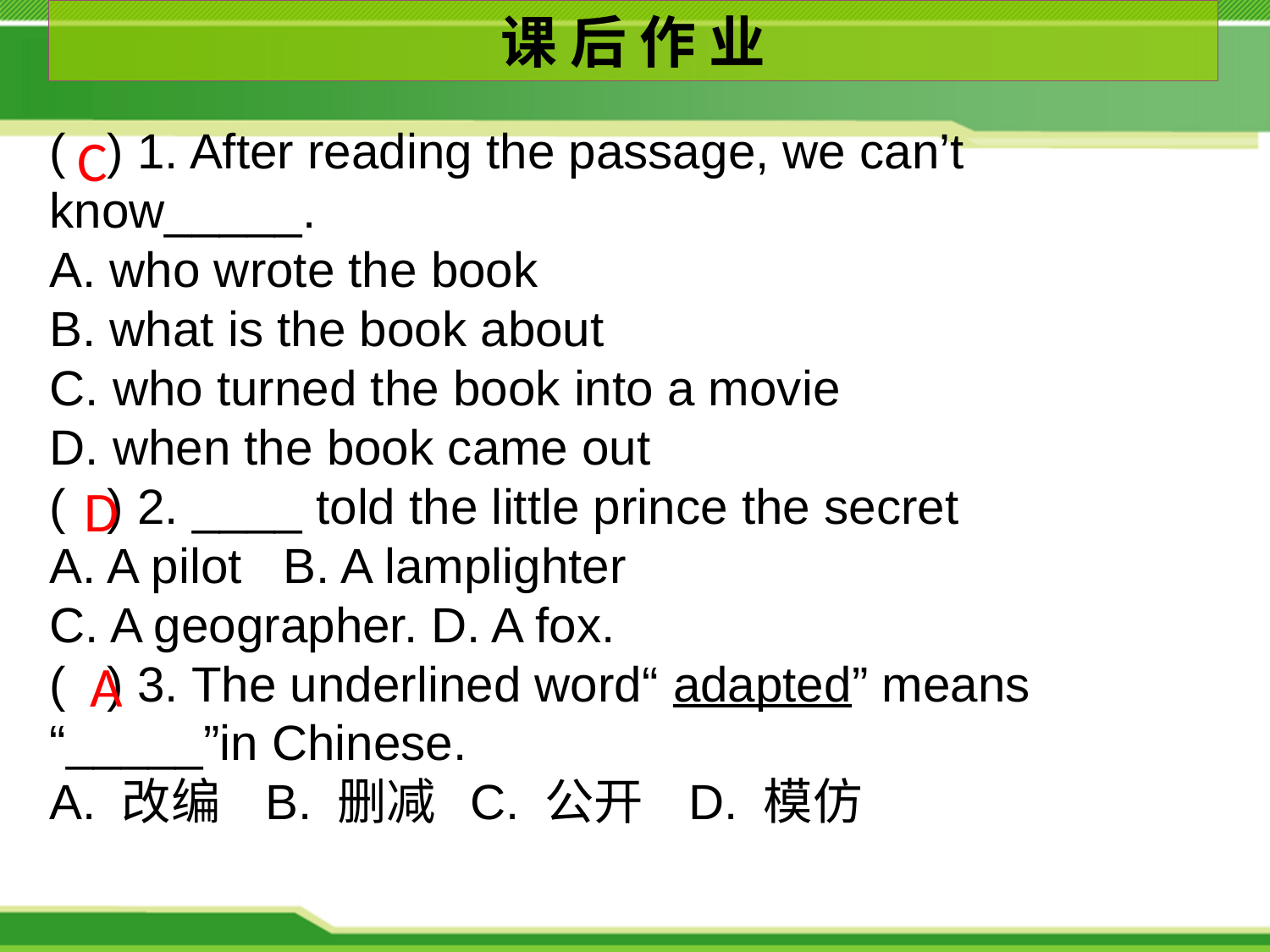

课 后 作 业
(   ) 1. After reading the passage, we can’t know_____.
A. who wrote the book
B. what is the book about
C. who turned the book into a movie
D. when the book came out
(   ) 2. ____ told the little prince the secret
A. A pilot   B. A lamplighter
C. A geographer. D. A fox.
(   ) 3. The underlined word“ adapted” means “_____”in Chinese.
A. 改编   B. 删减  C. 公开   D. 模仿
C
D
A